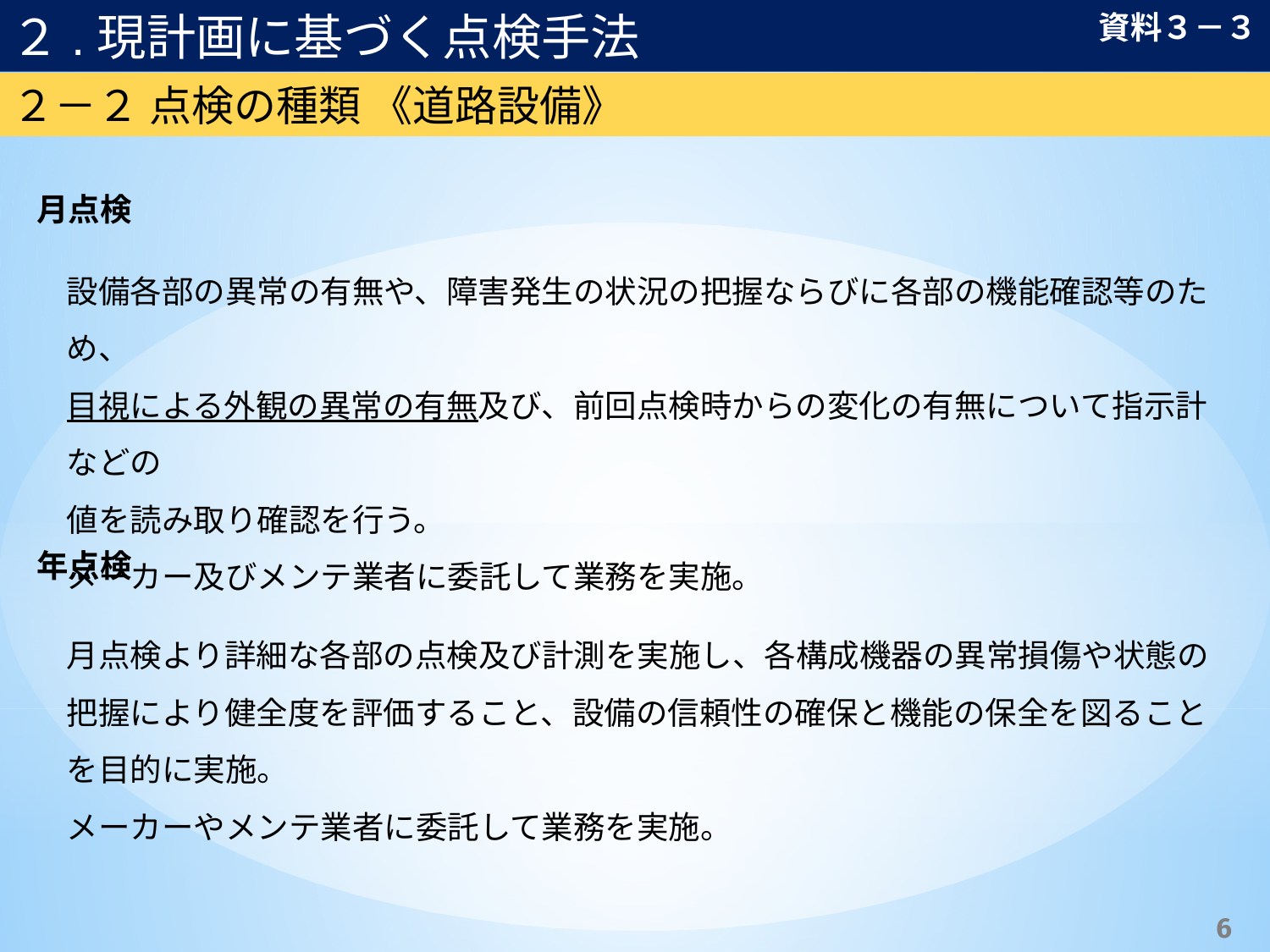

２.現計画に基づく点検手法
資料３－３
２－２ 点検の種類 《道路設備》
月点検
設備各部の異常の有無や、障害発生の状況の把握ならびに各部の機能確認等のため、
目視による外観の異常の有無及び、前回点検時からの変化の有無について指示計などの
値を読み取り確認を行う。
メーカー及びメンテ業者に委託して業務を実施。
年点検
月点検より詳細な各部の点検及び計測を実施し、各構成機器の異常損傷や状態の把握により健全度を評価すること、設備の信頼性の確保と機能の保全を図ることを目的に実施。
メーカーやメンテ業者に委託して業務を実施。
6